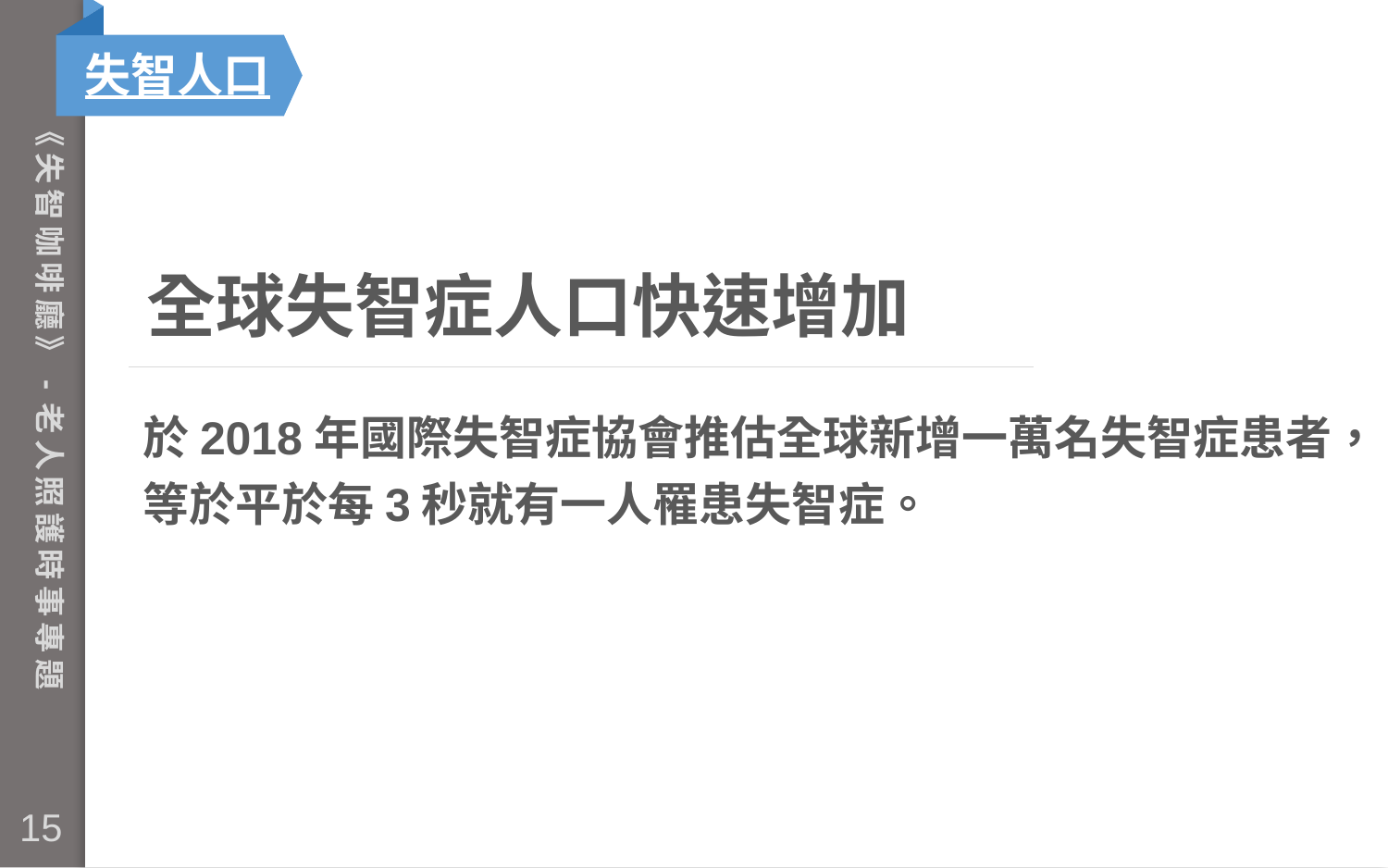

失智人口
《失智咖啡廳》-老人照護時事專題

全球失智症人口快速增加
於2018年國際失智症協會推估全球新增一萬名失智症患者，
等於平於每3秒就有一人罹患失智症。
15